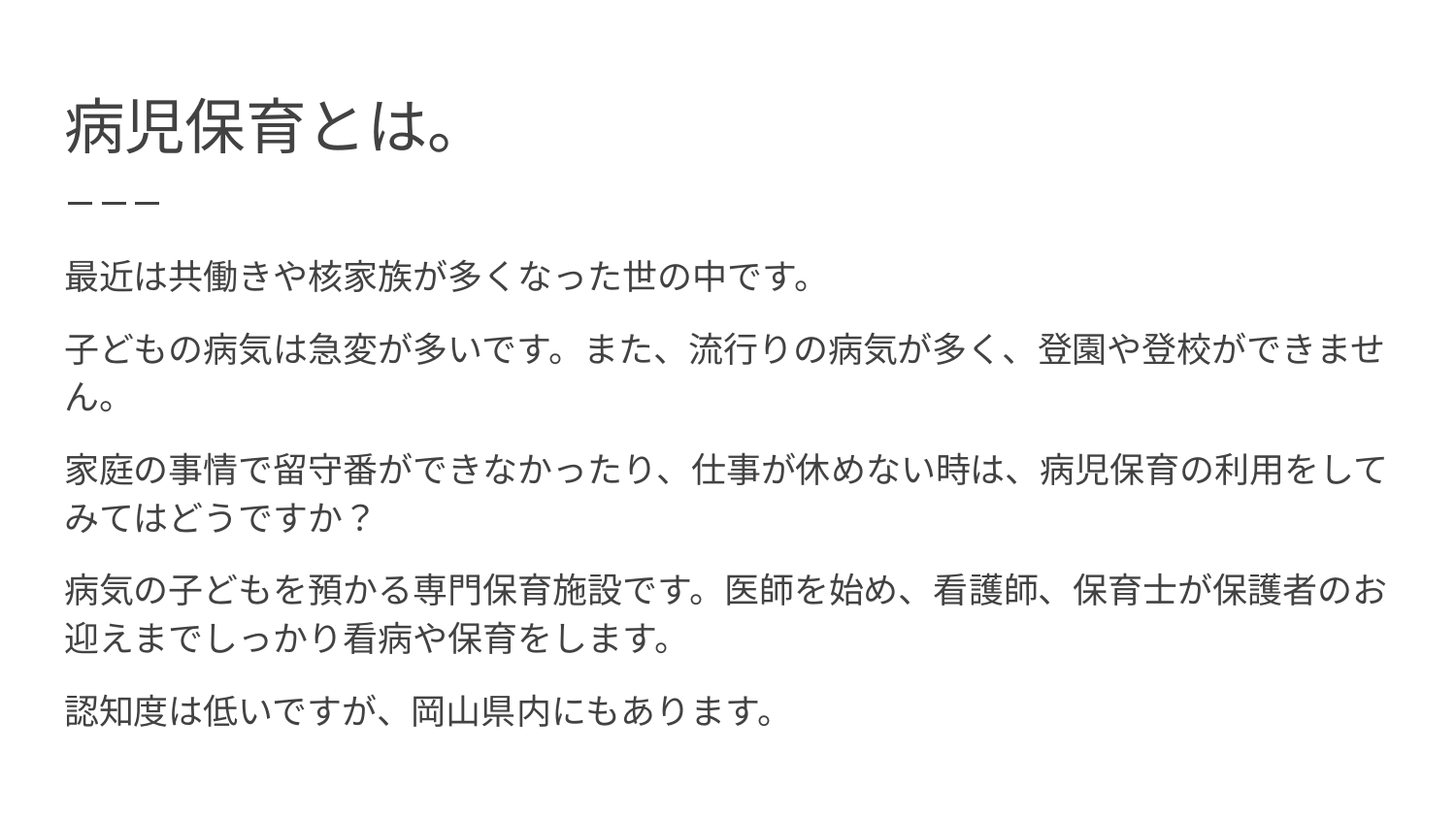

# 病児保育とは。
最近は共働きや核家族が多くなった世の中です。
子どもの病気は急変が多いです。また、流行りの病気が多く、登園や登校ができません。
家庭の事情で留守番ができなかったり、仕事が休めない時は、病児保育の利用をしてみてはどうですか？
病気の子どもを預かる専門保育施設です。医師を始め、看護師、保育士が保護者のお迎えまでしっかり看病や保育をします。
認知度は低いですが、岡山県内にもあります。